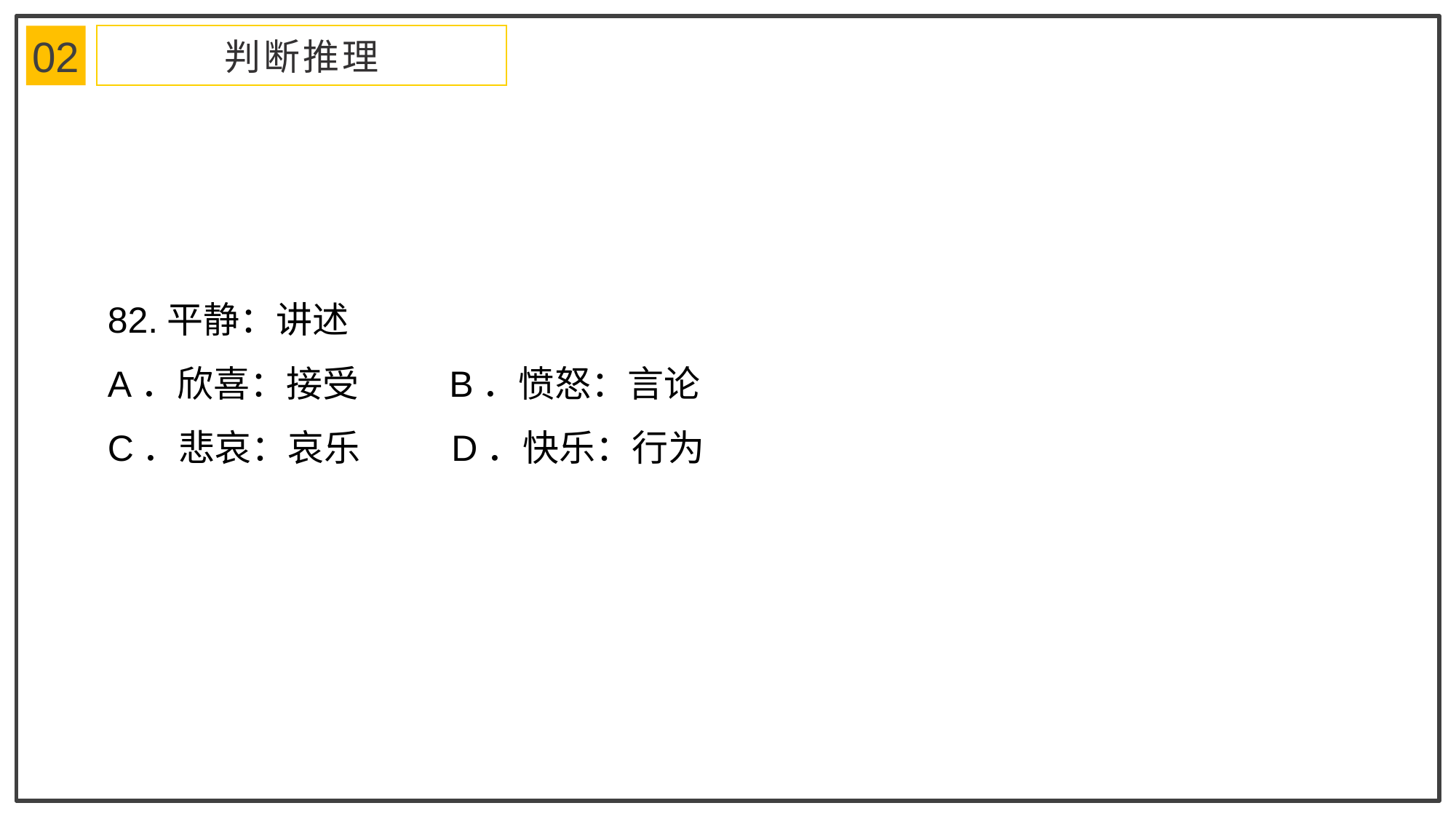

02
判断推理
82.平静：讲述
A．欣喜：接受          B．愤怒：言论
C．悲哀：哀乐          D．快乐：行为